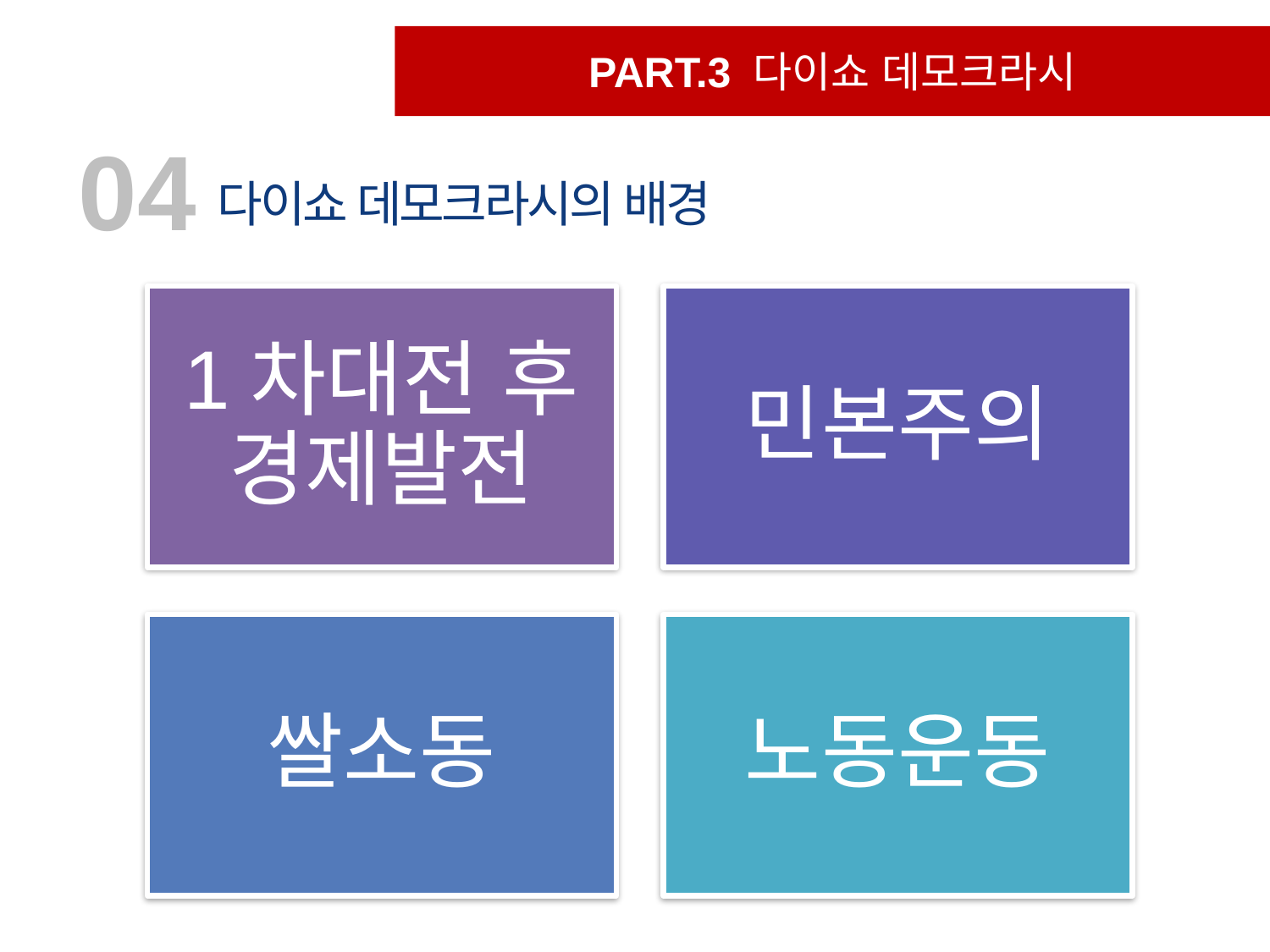

PART.3 다이쇼 데모크라시

04
다이쇼 데모크라시의 배경
1차대전 후 경제발전
민본주의
쌀소동
노동운동